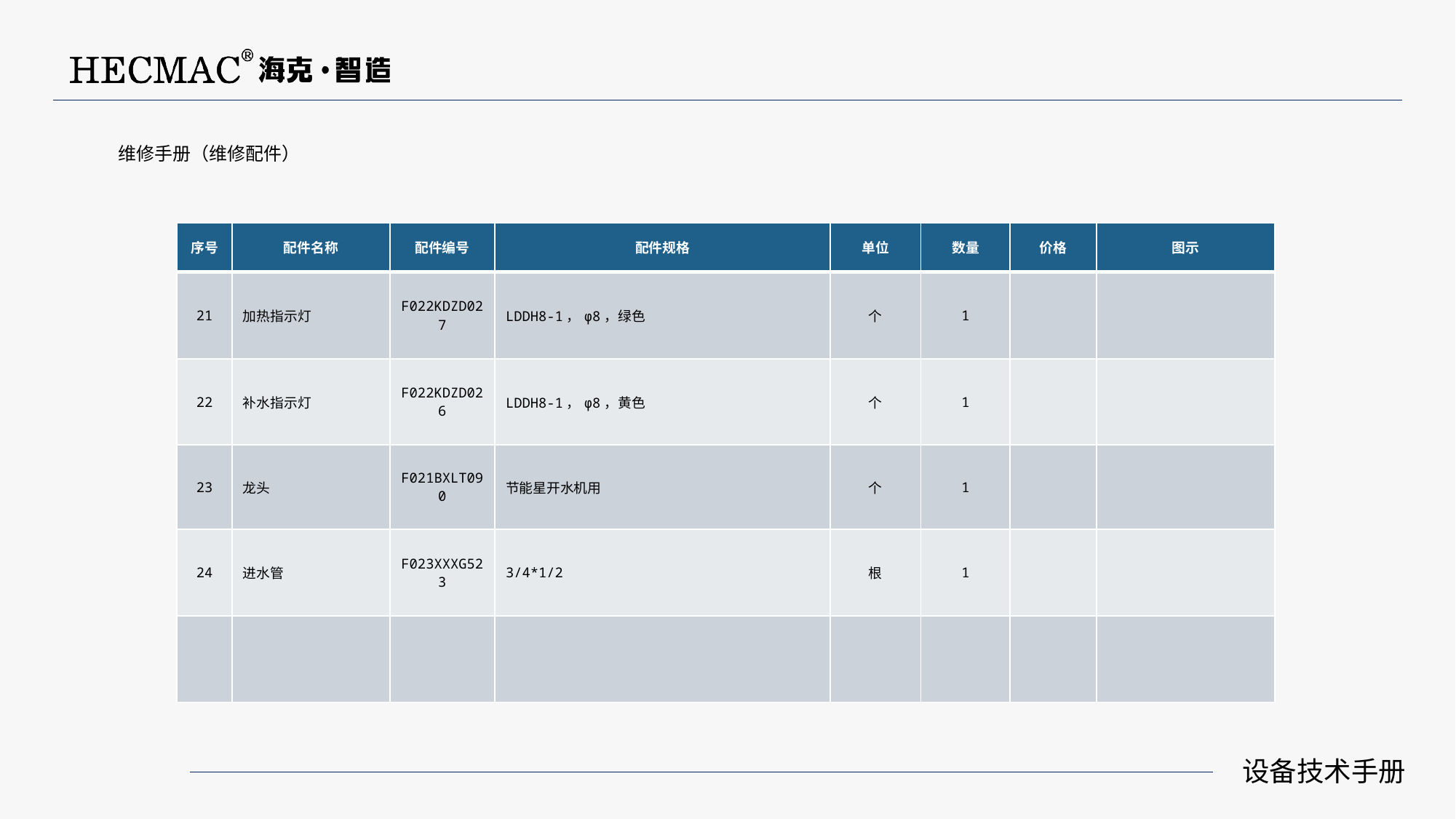

维修手册（维修配件）
| 序号 | 配件名称 | 配件编号 | 配件规格 | 单位 | 数量 | 价格 | 图示 |
| --- | --- | --- | --- | --- | --- | --- | --- |
| 21 | 加热指示灯 | F022KDZD027 | LDDH8-1，φ8，绿色 | 个 | 1 |  |  |
| 22 | 补水指示灯 | F022KDZD026 | LDDH8-1，φ8，黄色 | 个 | 1 |  |  |
| 23 | 龙头 | F021BXLT090 | 节能星开水机用 | 个 | 1 |  |  |
| 24 | 进水管 | F023XXXG523 | 3/4\*1/2 | 根 | 1 |  |  |
|  |  |  |  |  |  |  |  |